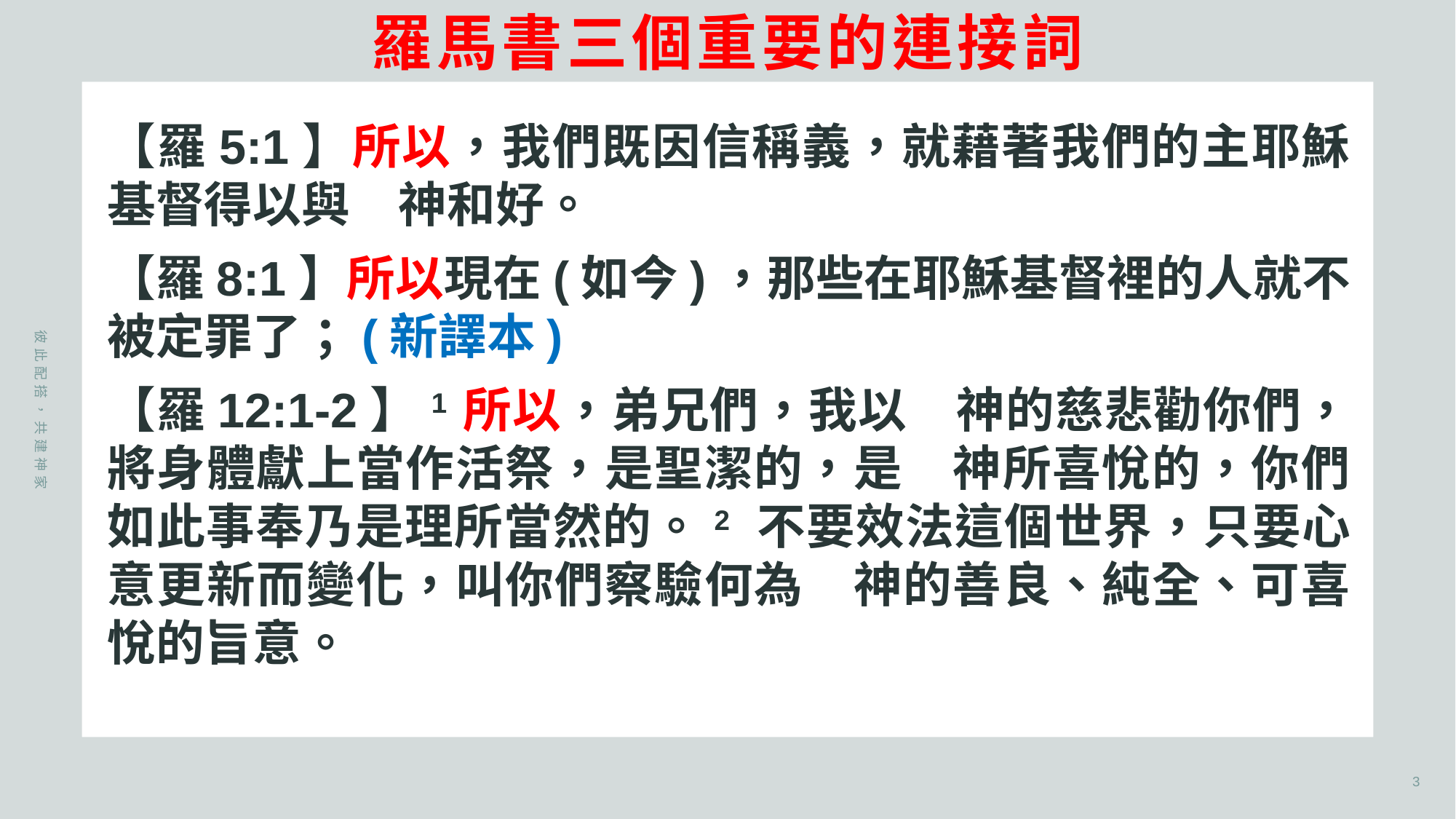

# 羅馬書三個重要的連接詞
【羅5:1】所以，我們既因信稱義，就藉著我們的主耶穌基督得以與　神和好。
【羅8:1】所以現在(如今)，那些在耶穌基督裡的人就不被定罪了；(新譯本)
【羅12:1-2】1 所以，弟兄們，我以　神的慈悲勸你們，將身體獻上當作活祭，是聖潔的，是　神所喜悅的，你們如此事奉乃是理所當然的。2 不要效法這個世界，只要心意更新而變化，叫你們察驗何為　神的善良、純全、可喜悅的旨意。

彼此配搭，共建神家
3